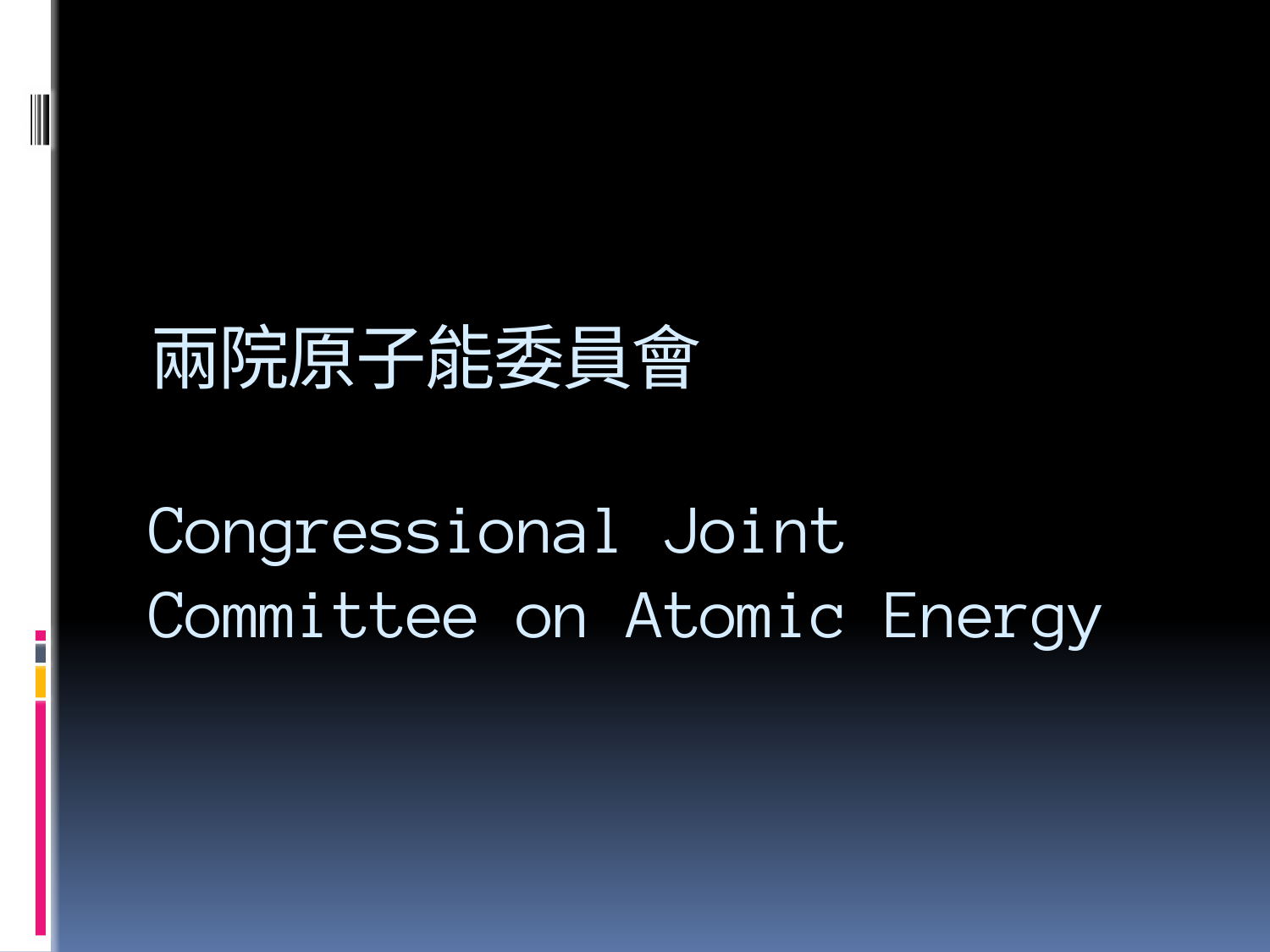

# 兩院原子能委員會 Congressional Joint Committee on Atomic Energy